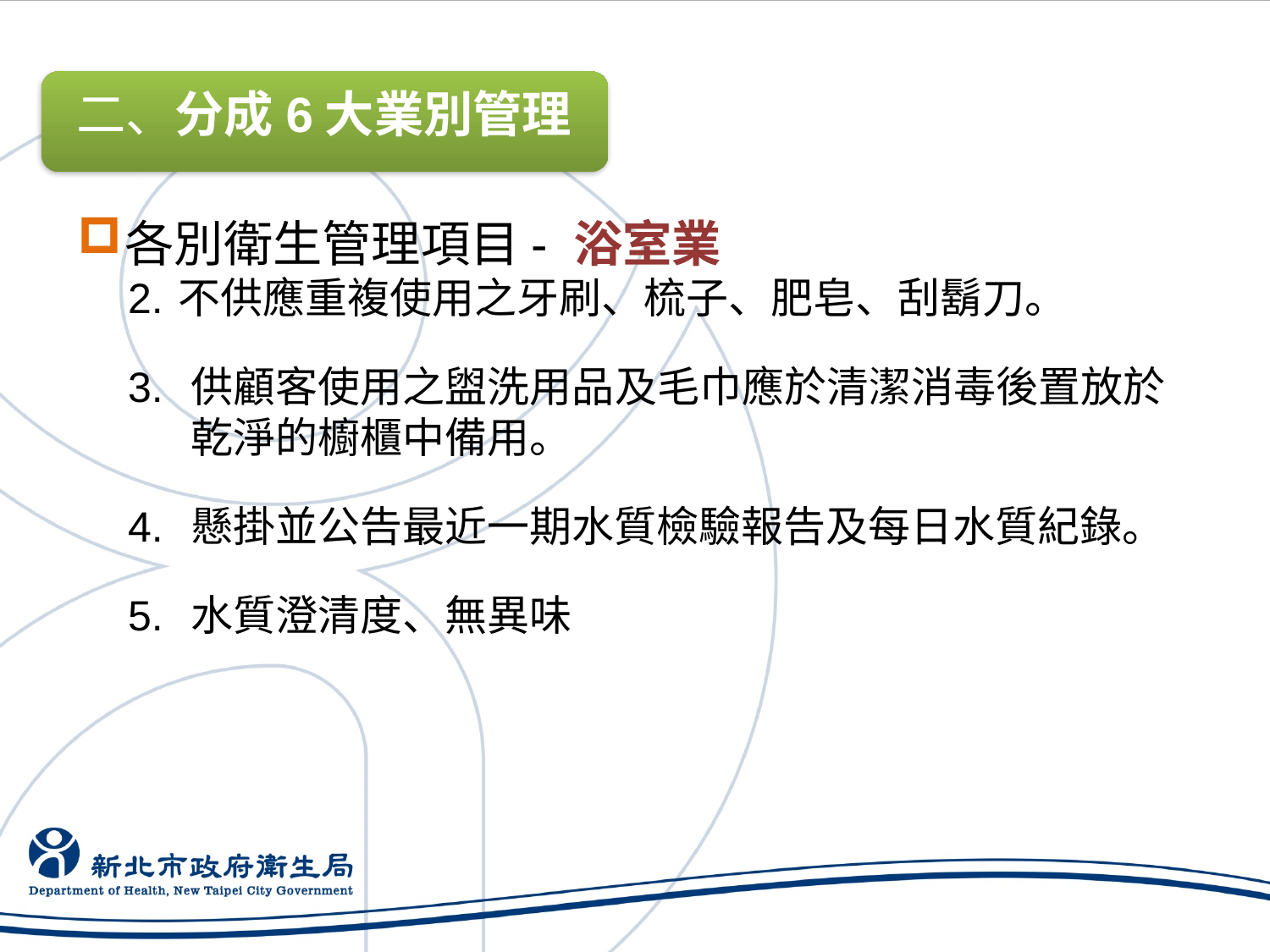

二、分成6大業別管理
各別衛生管理項目- 浴室業
不供應重複使用之牙刷、梳子、肥皂、刮鬍刀。

供顧客使用之盥洗用品及毛巾應於清潔消毒後置放於乾淨的櫥櫃中備用。

懸掛並公告最近一期水質檢驗報告及每日水質紀錄。

水質澄清度、無異味